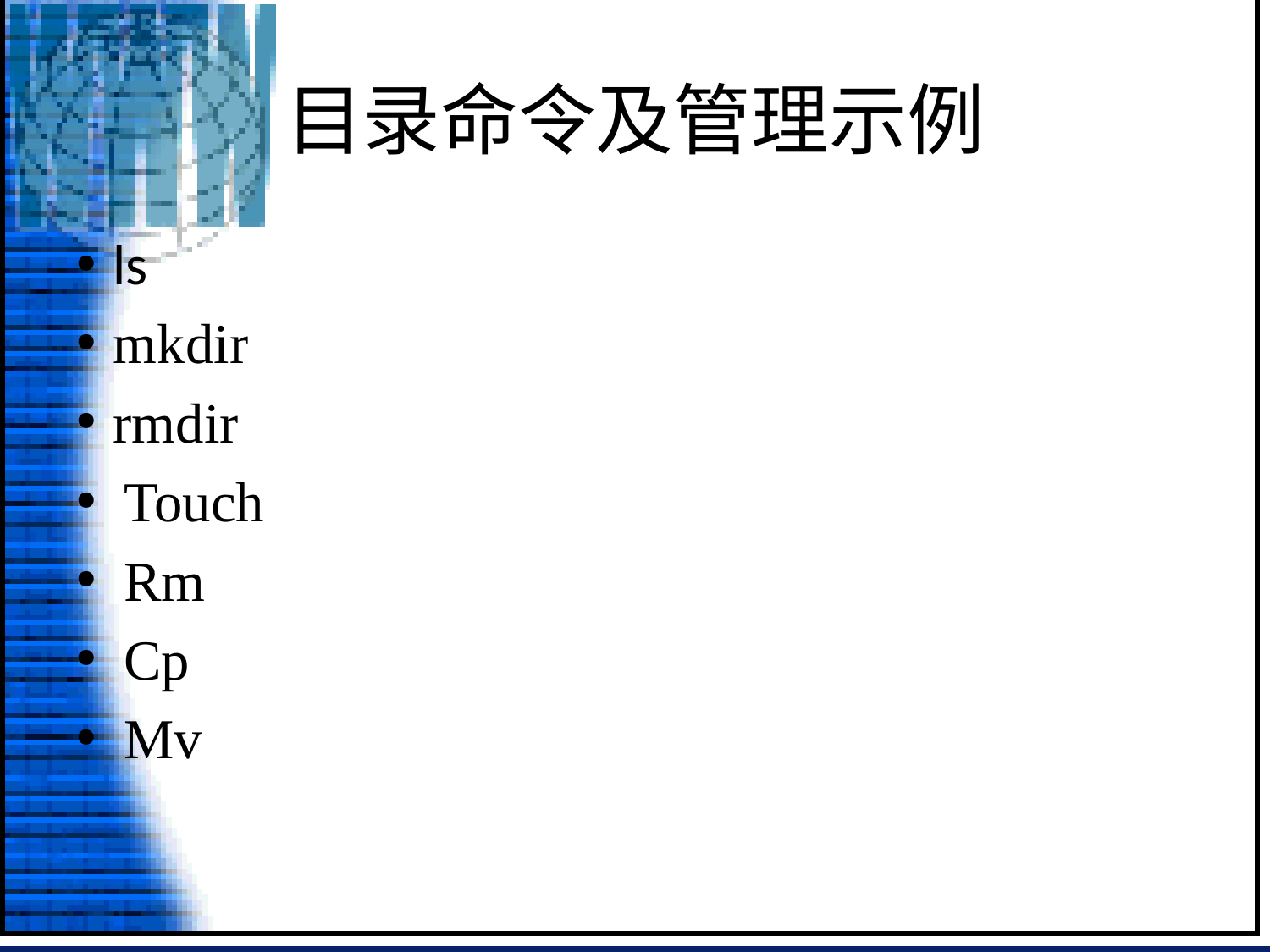

# 目录命令及管理示例
ls
mkdir
rmdir
Touch
Rm
Cp
Mv